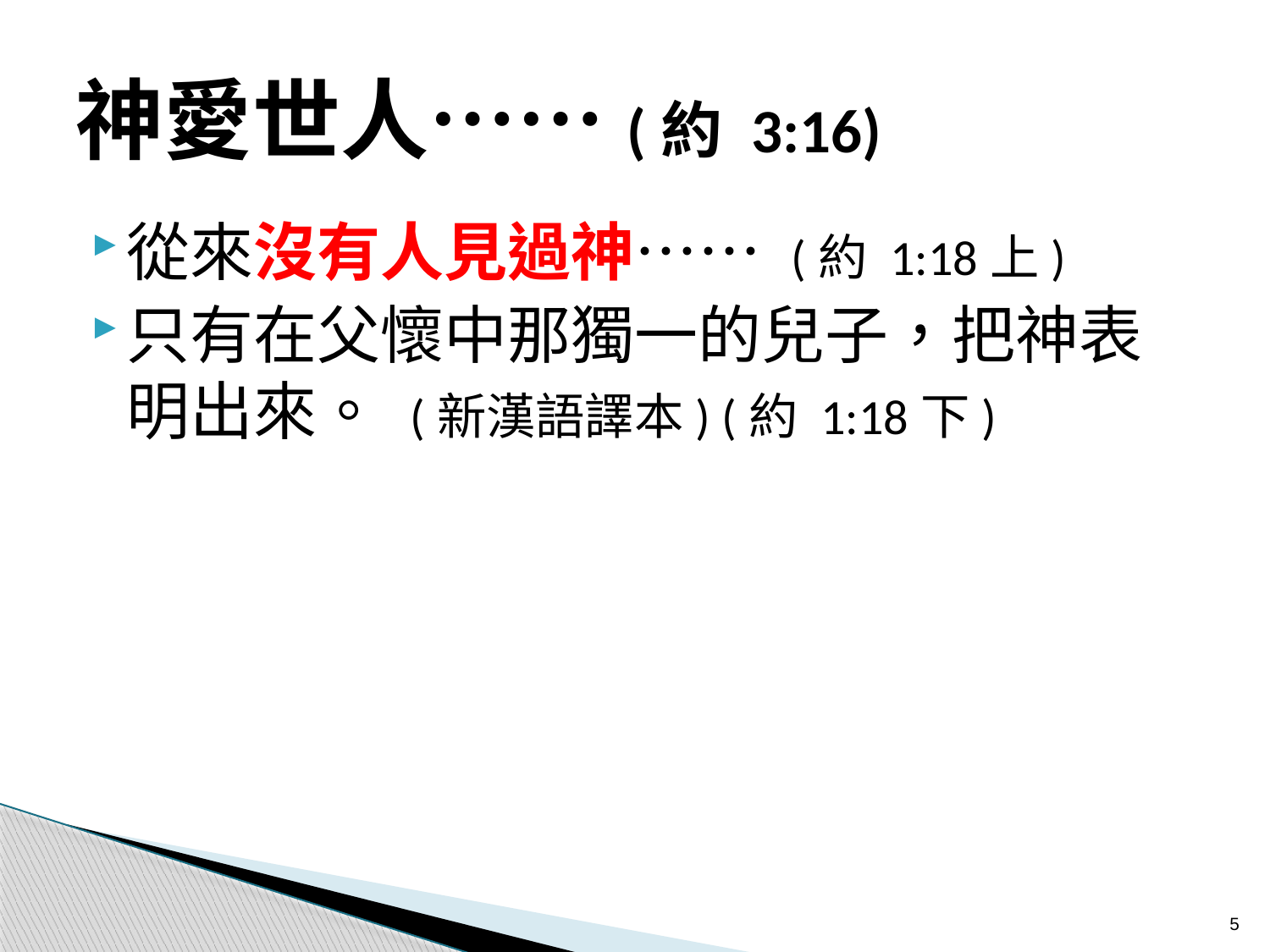

# 神愛世人……(約 3:16)
從來沒有人見過神…… (約 1:18上)
只有在父懷中那獨一的兒子，把神表明出來。 (新漢語譯本) (約 1:18下)
5